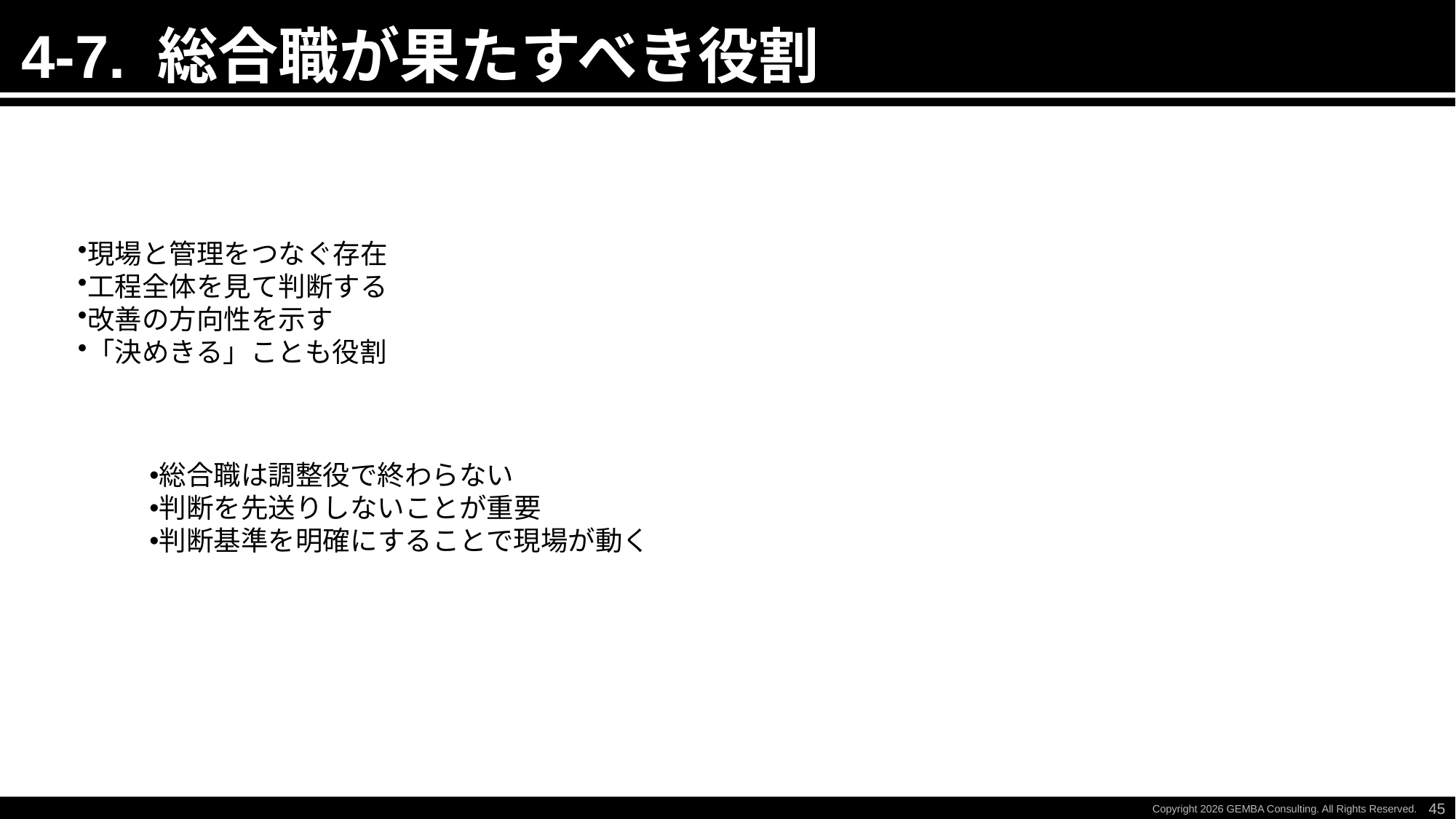

4-7. 総合職が果たすべき役割
現場と管理をつなぐ存在
工程全体を見て判断する
改善の方向性を示す
「決めきる」ことも役割
総合職は調整役で終わらない
判断を先送りしないことが重要
判断基準を明確にすることで現場が動く
45